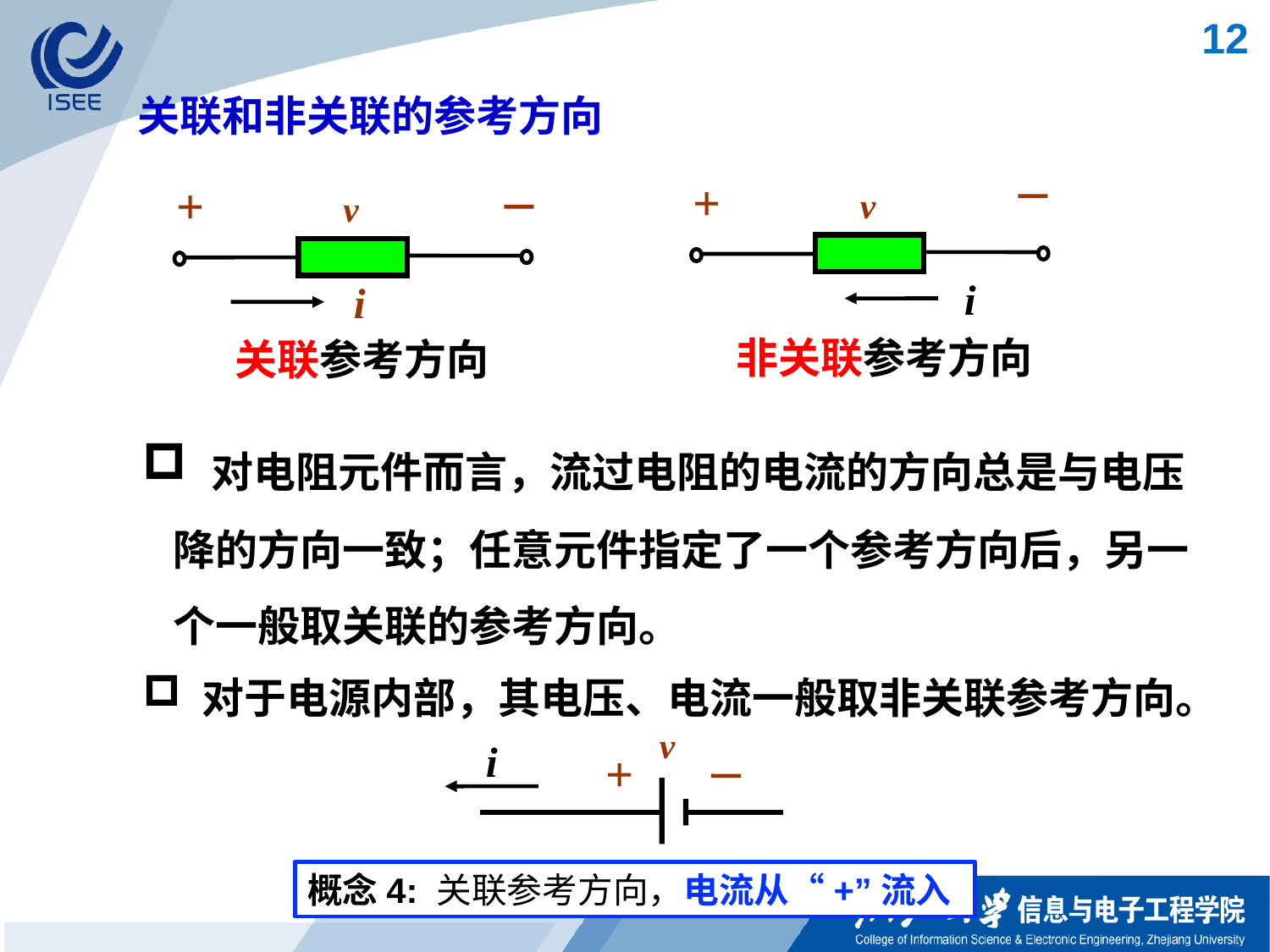

12
关联和非关联的参考方向
+
+
v
v

i
i

非关联参考方向
关联参考方向
 对电阻元件而言，流过电阻的电流的方向总是与电压降的方向一致；任意元件指定了一个参考方向后，另一个一般取关联的参考方向。
 对于电源内部，其电压、电流一般取非关联参考方向。
v

i
+

概念4: 关联参考方向，电流从“+”流入